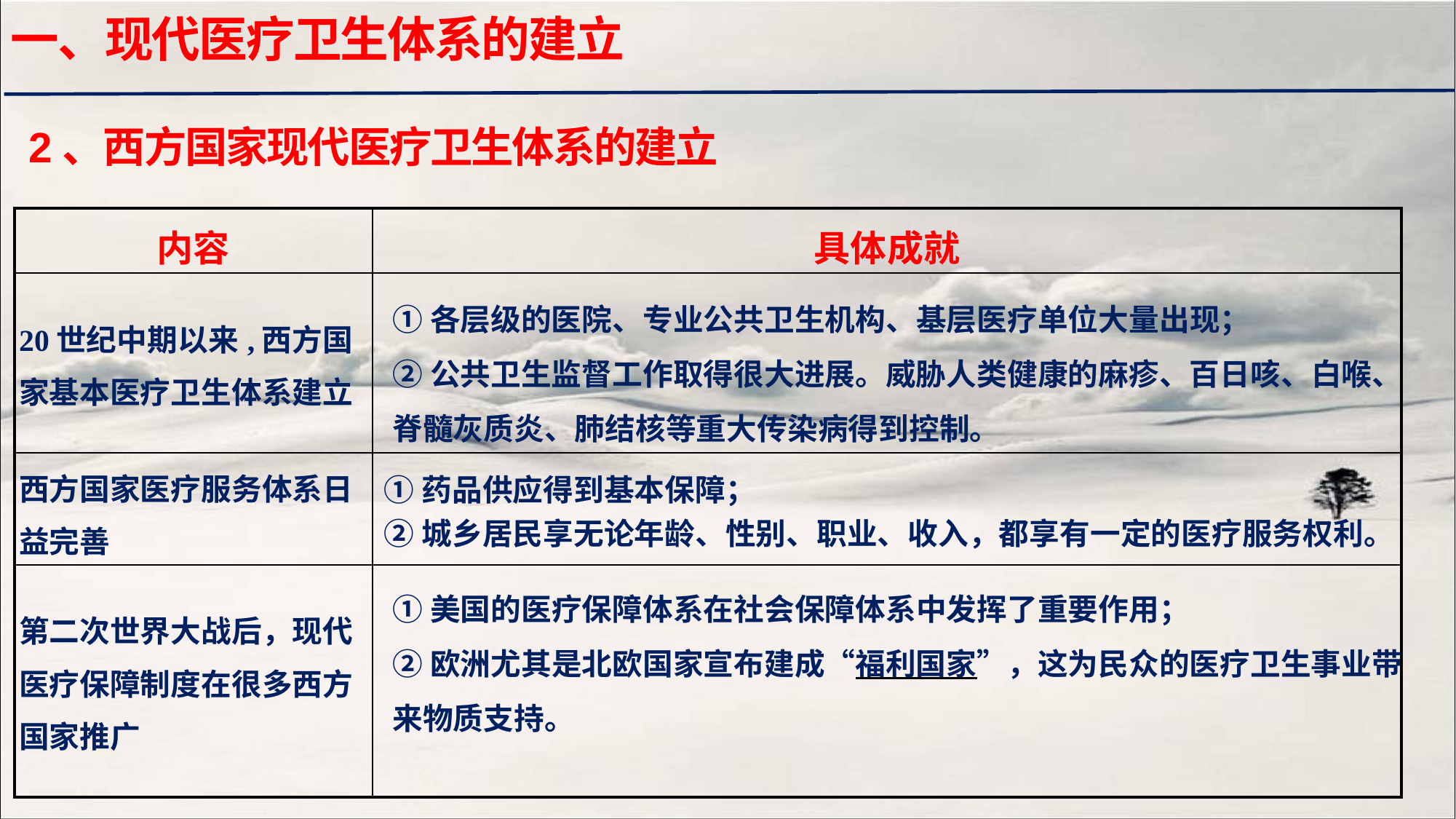

一、现代医疗卫生体系的建立
2、西方国家现代医疗卫生体系的建立
| 内容 | 具体成就 |
| --- | --- |
| 20世纪中期以来,西方国家基本医疗卫生体系建立 |  |
| 西方国家医疗服务体系日益完善 |  |
| 第二次世界大战后，现代医疗保障制度在很多西方国家推广 |  |
①各层级的医院、专业公共卫生机构、基层医疗单位大量出现；
②公共卫生监督工作取得很大进展。威胁人类健康的麻疹、百日咳、白喉、脊髓灰质炎、肺结核等重大传染病得到控制。

①药品供应得到基本保障；
②城乡居民享无论年龄、性别、职业、收入，都享有一定的医疗服务权利。
①美国的医疗保障体系在社会保障体系中发挥了重要作用；
②欧洲尤其是北欧国家宣布建成“福利国家”，这为民众的医疗卫生事业带来物质支持。